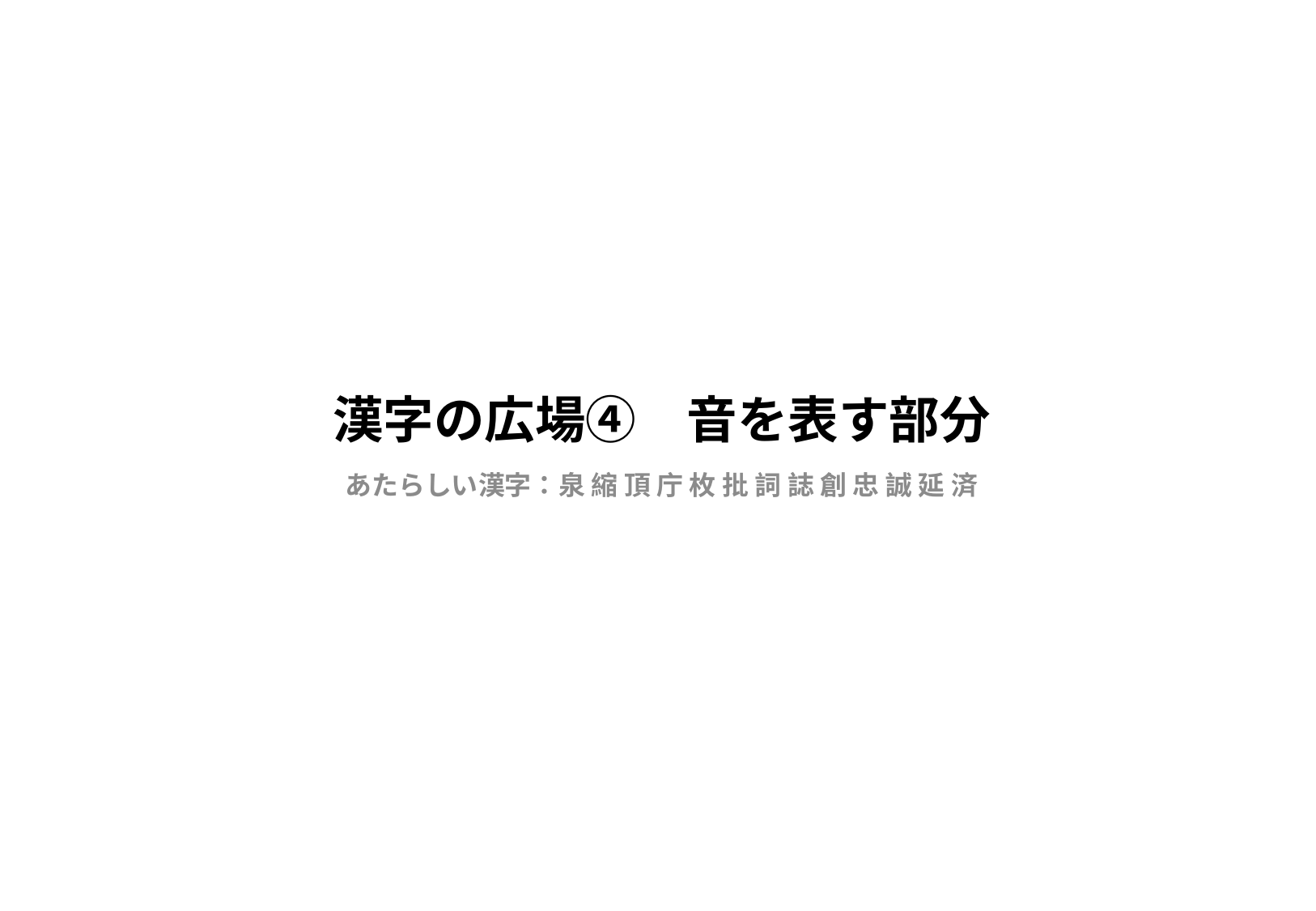

# 漢字の広場④　音を表す部分
あたらしい漢字：泉 縮 頂 庁 枚 批 詞 誌 創 忠 誠 延 済